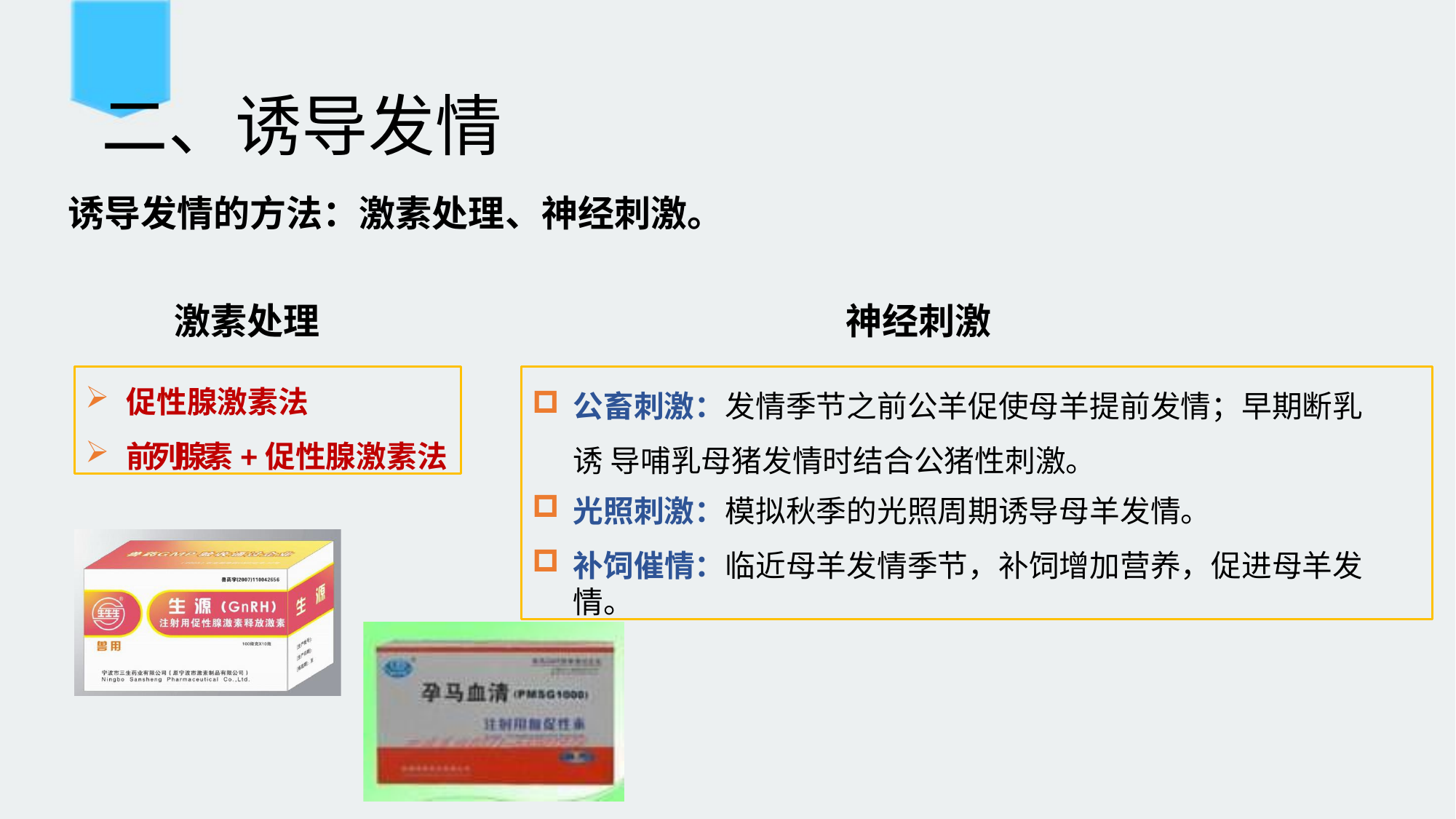

# 二、诱导发情
诱导发情的方法：激素处理、神经刺激。

激素处理
神经刺激
促性腺激素法
前列腺素+促性腺激素法
公畜刺激：发情季节之前公羊促使母羊提前发情；早期断乳诱 导哺乳母猪发情时结合公猪性刺激。
光照刺激：模拟秋季的光照周期诱导母羊发情。
补饲催情：临近母羊发情季节，补饲增加营养，促进母羊发情。